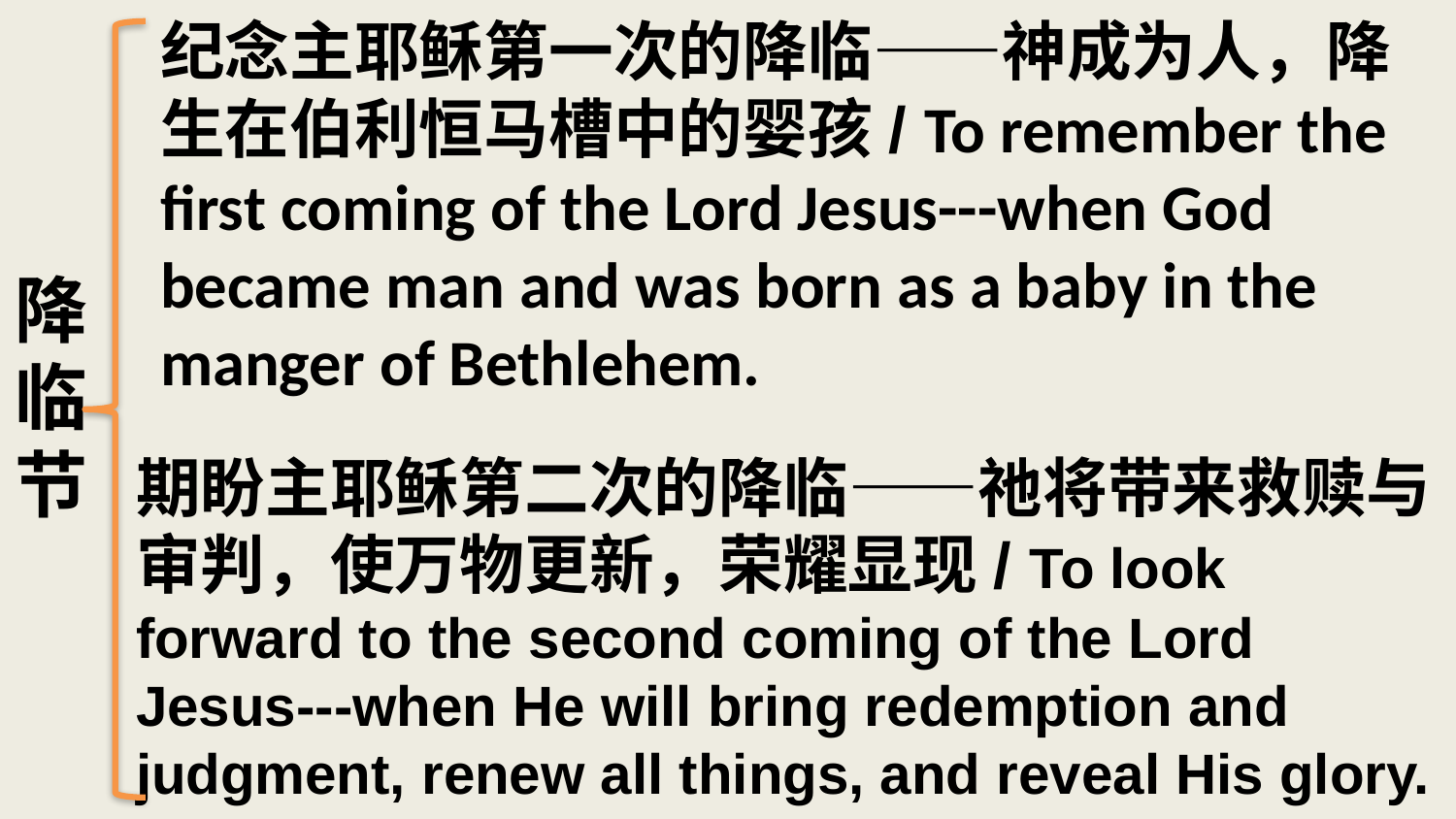

纪念主耶稣第一次的降临——神成为人，降生在伯利恒马槽中的婴孩/ To remember the first coming of the Lord Jesus---when God became man and was born as a baby in the manger of Bethlehem.

降临节
期盼主耶稣第二次的降临——祂将带来救赎与审判，使万物更新，荣耀显现/ To look forward to the second coming of the Lord Jesus---when He will bring redemption and judgment, renew all things, and reveal His glory.